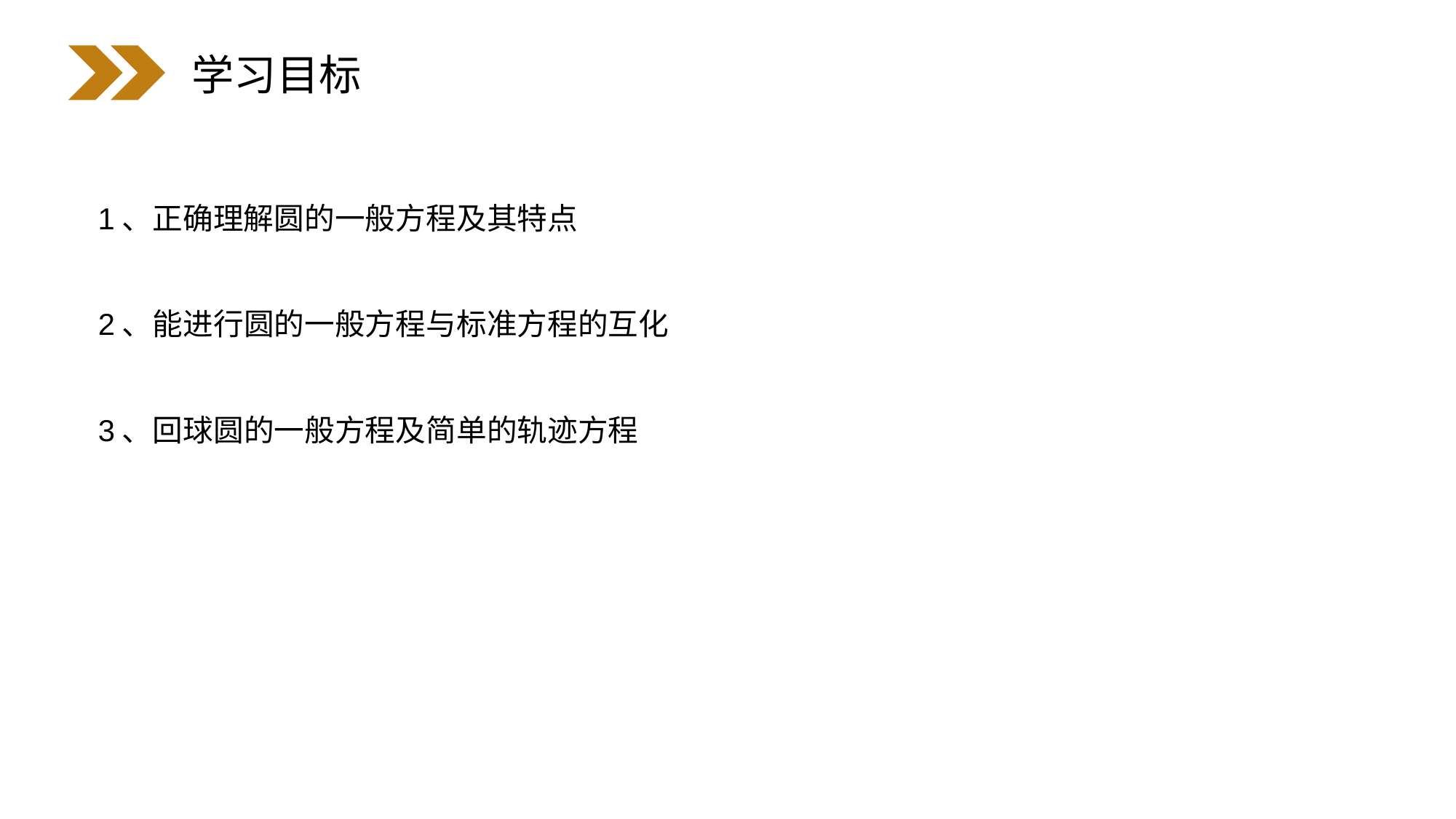

学习目标
1、正确理解圆的一般方程及其特点
2、能进行圆的一般方程与标准方程的互化
3、回球圆的一般方程及简单的轨迹方程